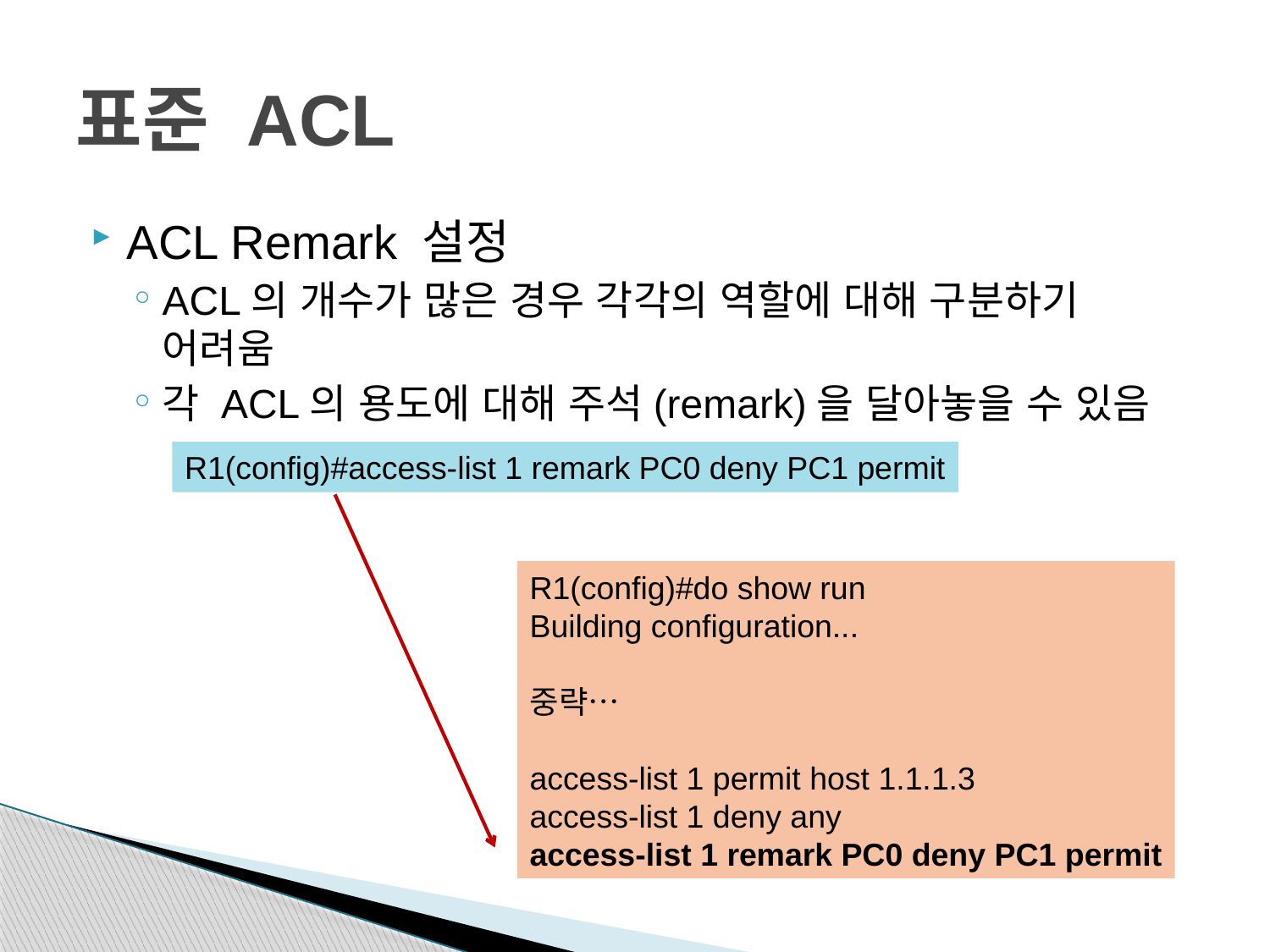

# 표준 ACL
ACL Remark 설정
ACL의 개수가 많은 경우 각각의 역할에 대해 구분하기 어려움
각 ACL의 용도에 대해 주석(remark)을 달아놓을 수 있음
R1(config)#access-list 1 remark PC0 deny PC1 permit
R1(config)#do show run
Building configuration...
중략…

access-list 1 permit host 1.1.1.3
access-list 1 deny any
access-list 1 remark PC0 deny PC1 permit